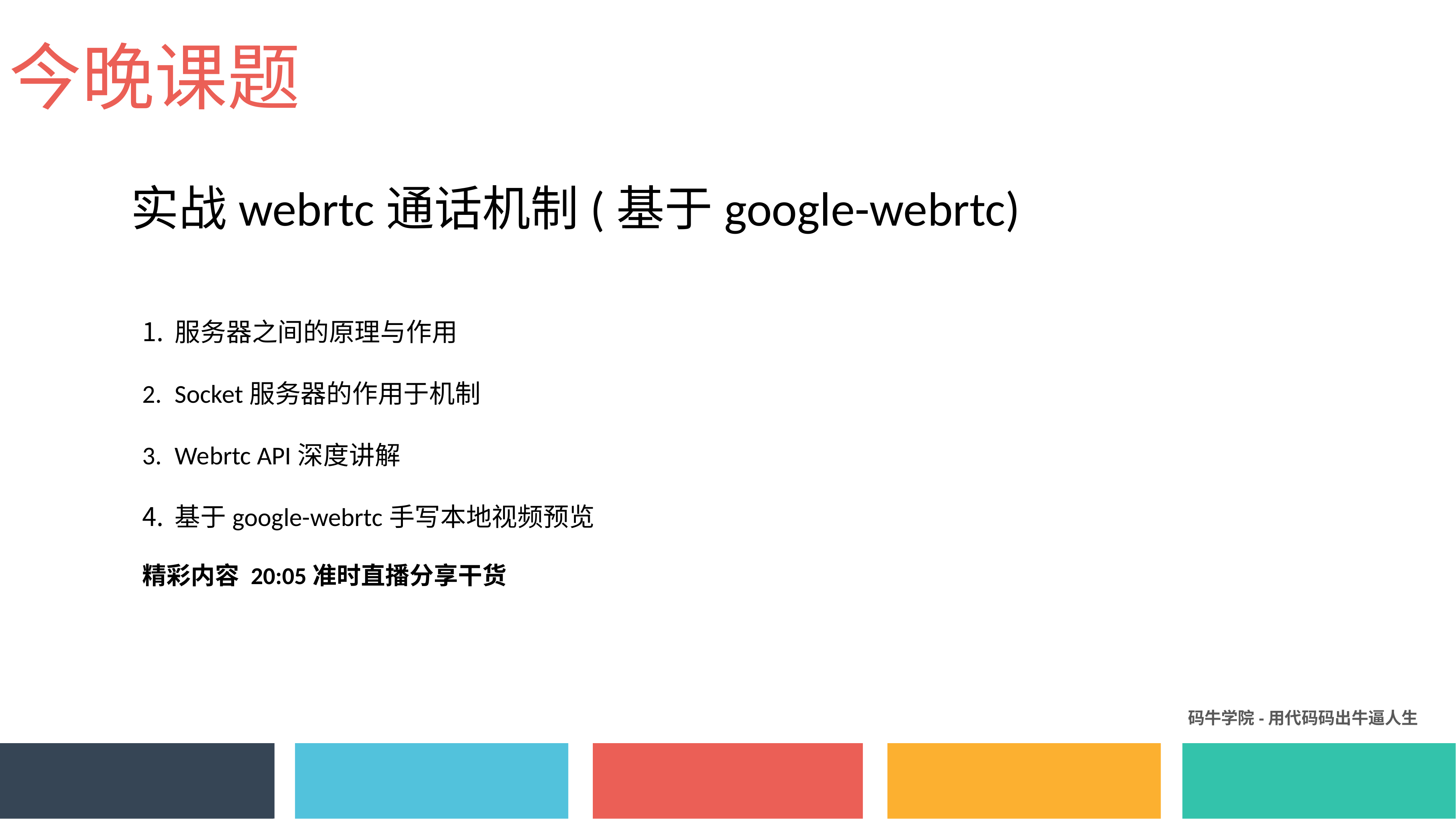

今晚课题
实战webrtc通话机制(基于google-webrtc)
服务器之间的原理与作用

Socket服务器的作用于机制

Webrtc API深度讲解

基于google-webrtc手写本地视频预览

精彩内容 20:05准时直播分享干货
码牛学院-用代码码出牛逼人生